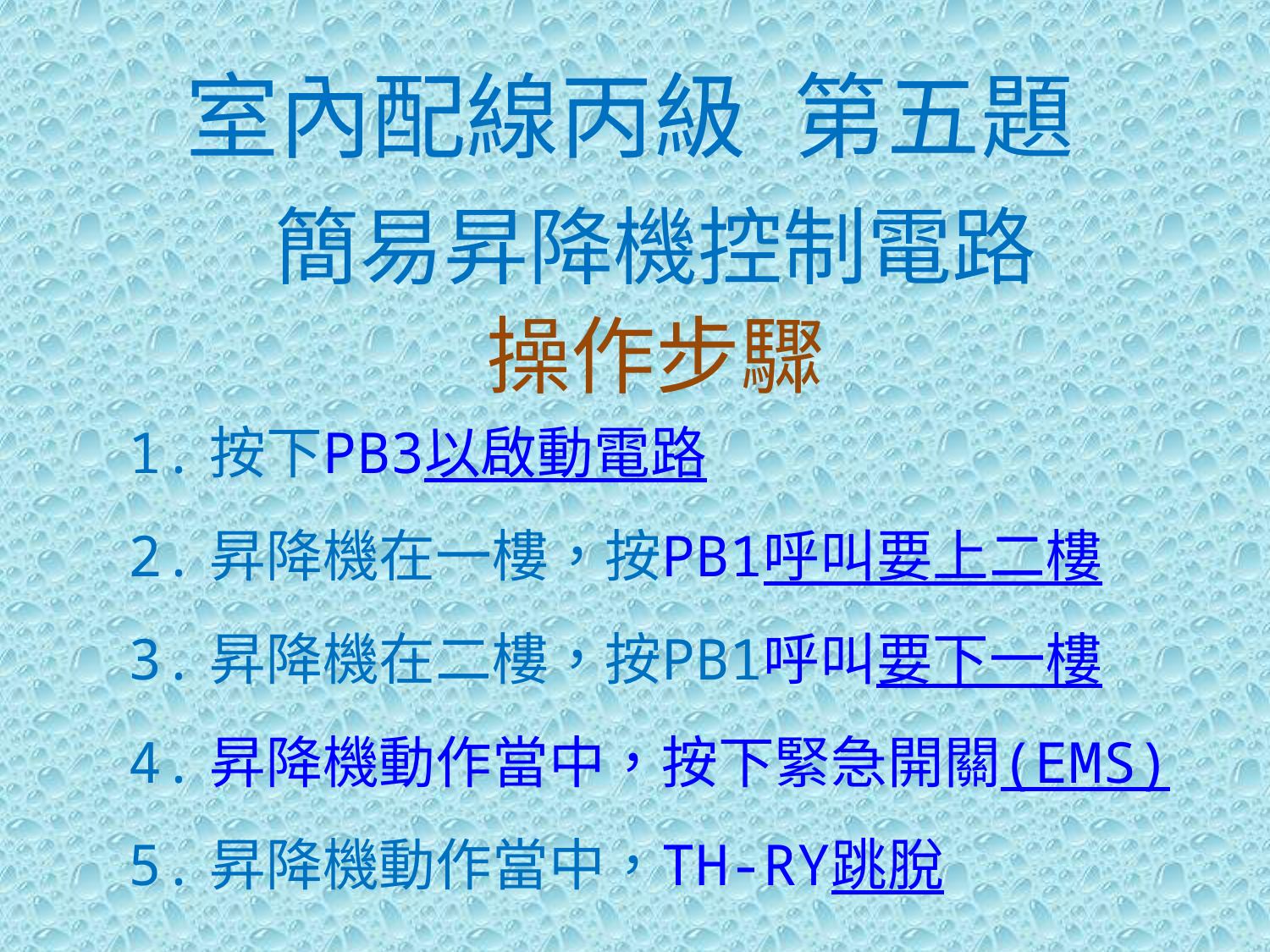

室內配線丙級 第五題
簡易昇降機控制電路
操作步驟
1.按下PB3以啟動電路
2.昇降機在一樓，按PB1呼叫要上二樓
3.昇降機在二樓，按PB1呼叫要下一樓
4.昇降機動作當中，按下緊急開關(EMS)
5.昇降機動作當中，TH-RY跳脫